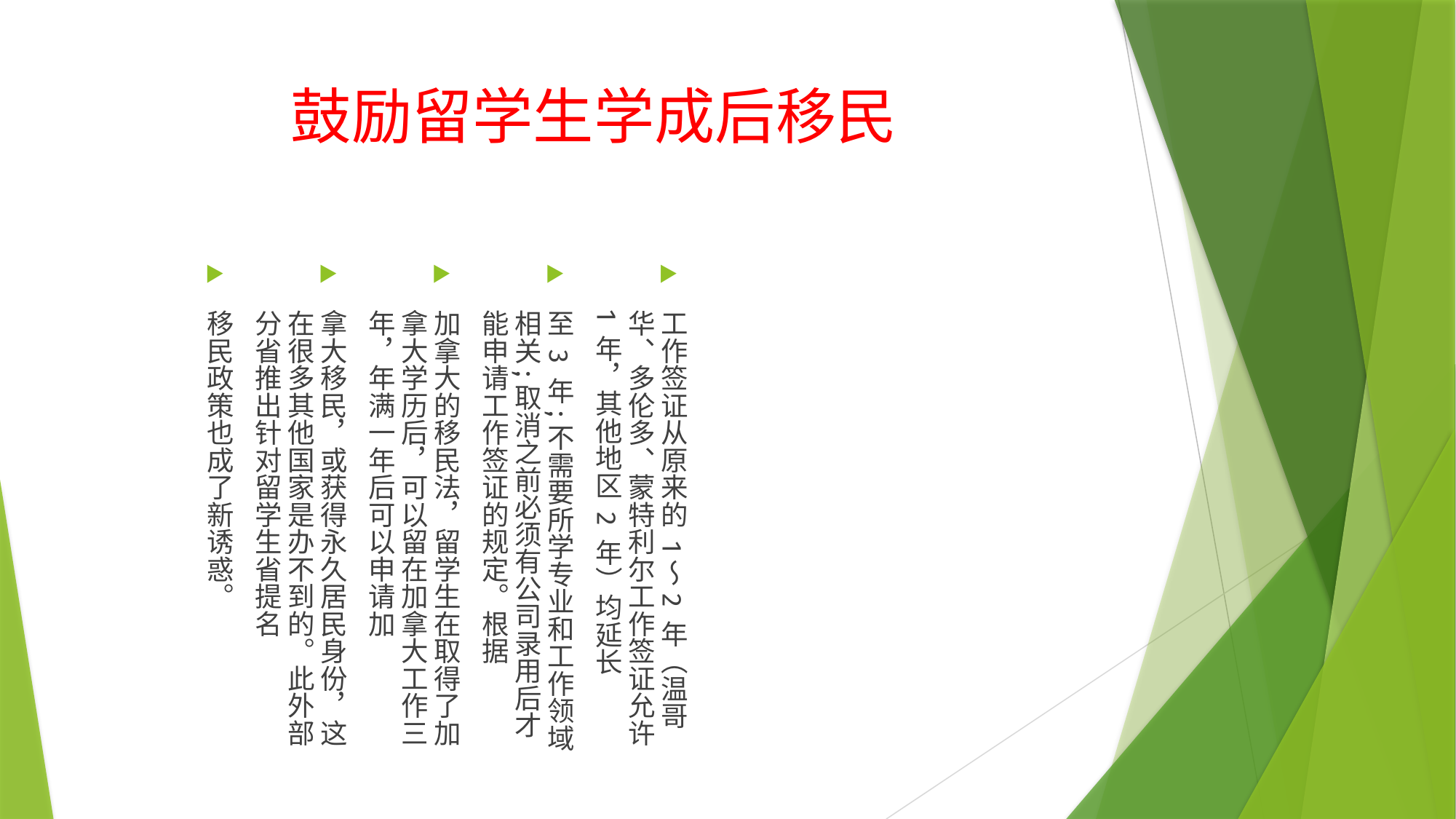

# 鼓励留学生学成后移民
工作签证从原来的 1～2 年（温哥华、多伦多、蒙特利尔工作签证允许 1 年，其他地区 2 年）均延长
至 3 年;不需要所学专业和工作领域相关;取消之前必须有公司录用后才能申请工作签证的规定。根据
加拿大的移民法，留学生在取得了加拿大学历后，可以留在加拿大工作三年，年满一年后可以申请加
拿大移民，或获得永久居民身份，这在很多其他国家是办不到的。此外部分省推出针对留学生省提名
移民政策也成了新诱惑。